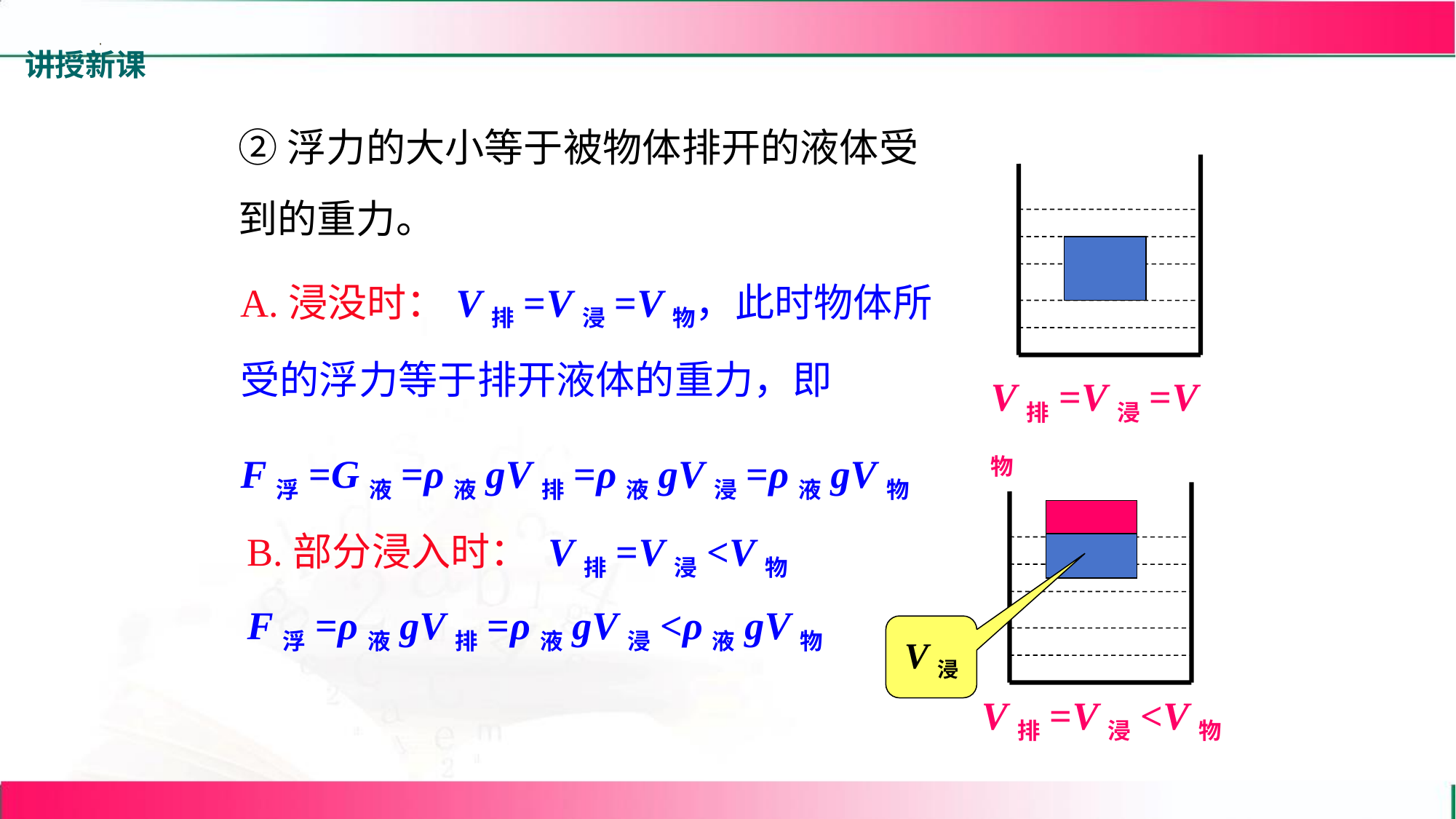

讲授新课
②浮力的大小等于被物体排开的液体受到的重力。

A.浸没时：V排=V浸=V物，此时物体所受的浮力等于排开液体的重力，即
F浮=G液=ρ液gV排=ρ液gV浸=ρ液gV物
V排=V浸=V物

B.部分浸入时： V排=V浸<V物
F浮=ρ液gV排=ρ液gV浸<ρ液gV物
V浸
V排=V浸<V物